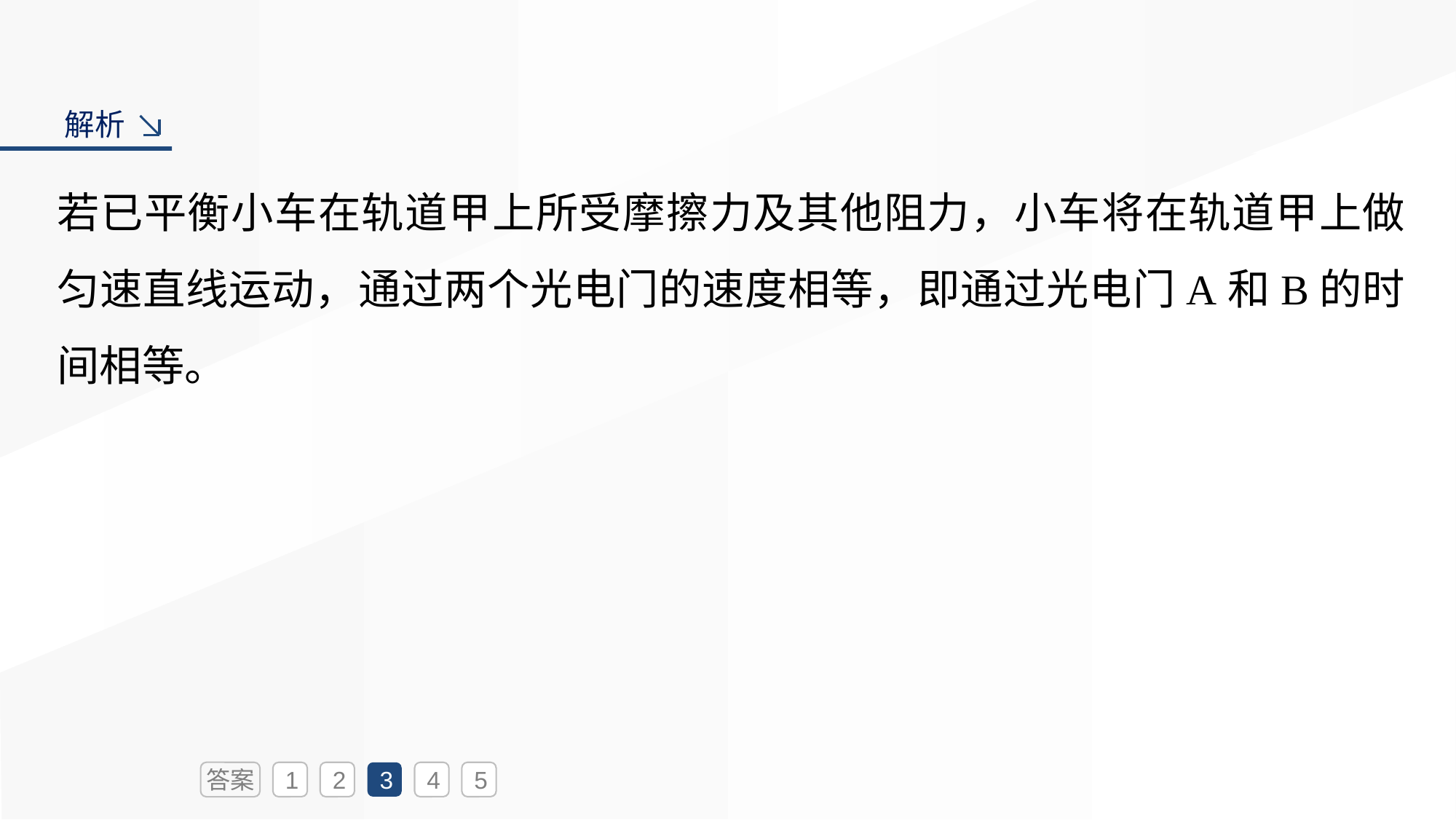

解析

若已平衡小车在轨道甲上所受摩擦力及其他阻力，小车将在轨道甲上做匀速直线运动，通过两个光电门的速度相等，即通过光电门A和B的时间相等。
答案
1
2
3
4
5